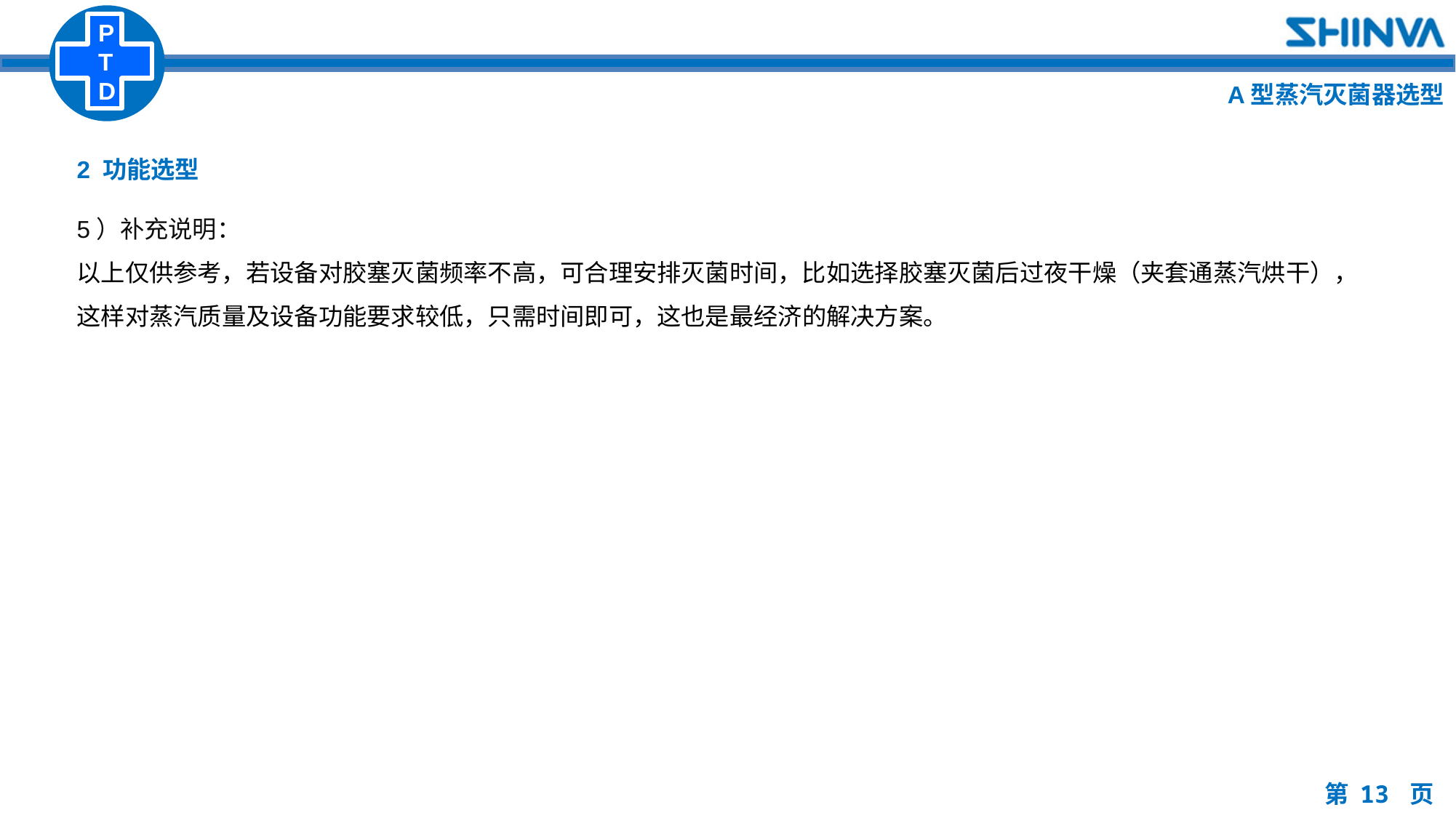

A型蒸汽灭菌器选型
2 功能选型
5）补充说明：
以上仅供参考，若设备对胶塞灭菌频率不高，可合理安排灭菌时间，比如选择胶塞灭菌后过夜干燥（夹套通蒸汽烘干），这样对蒸汽质量及设备功能要求较低，只需时间即可，这也是最经济的解决方案。